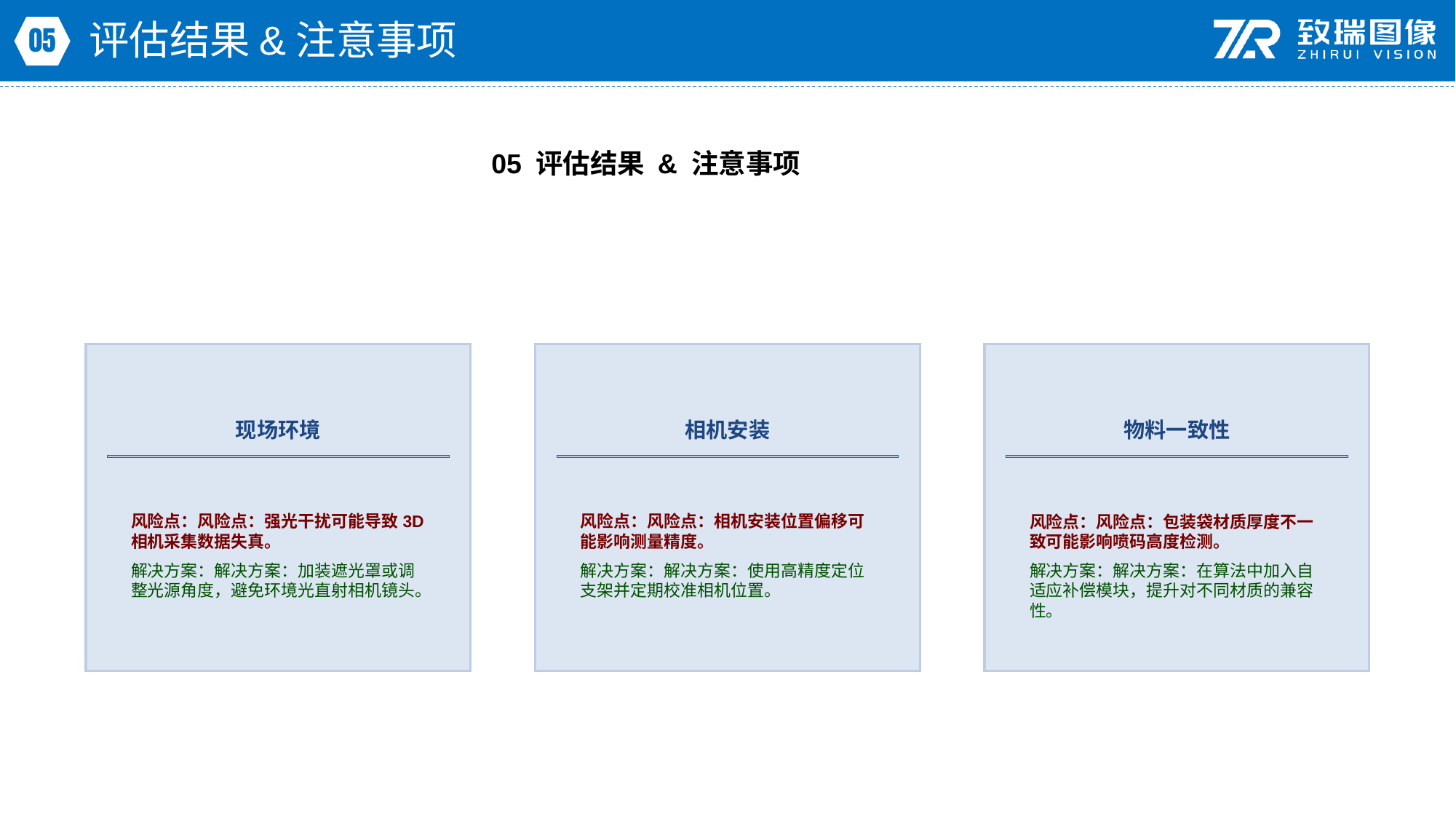

评估结果&注意事项
05

05 评估结果 & 注意事项

现场环境

相机安装

物料一致性

风险点：风险点：强光干扰可能导致3D相机采集数据失真。
解决方案：解决方案：加装遮光罩或调整光源角度，避免环境光直射相机镜头。

风险点：风险点：相机安装位置偏移可能影响测量精度。
解决方案：解决方案：使用高精度定位支架并定期校准相机位置。

风险点：风险点：包装袋材质厚度不一致可能影响喷码高度检测。
解决方案：解决方案：在算法中加入自适应补偿模块，提升对不同材质的兼容性。